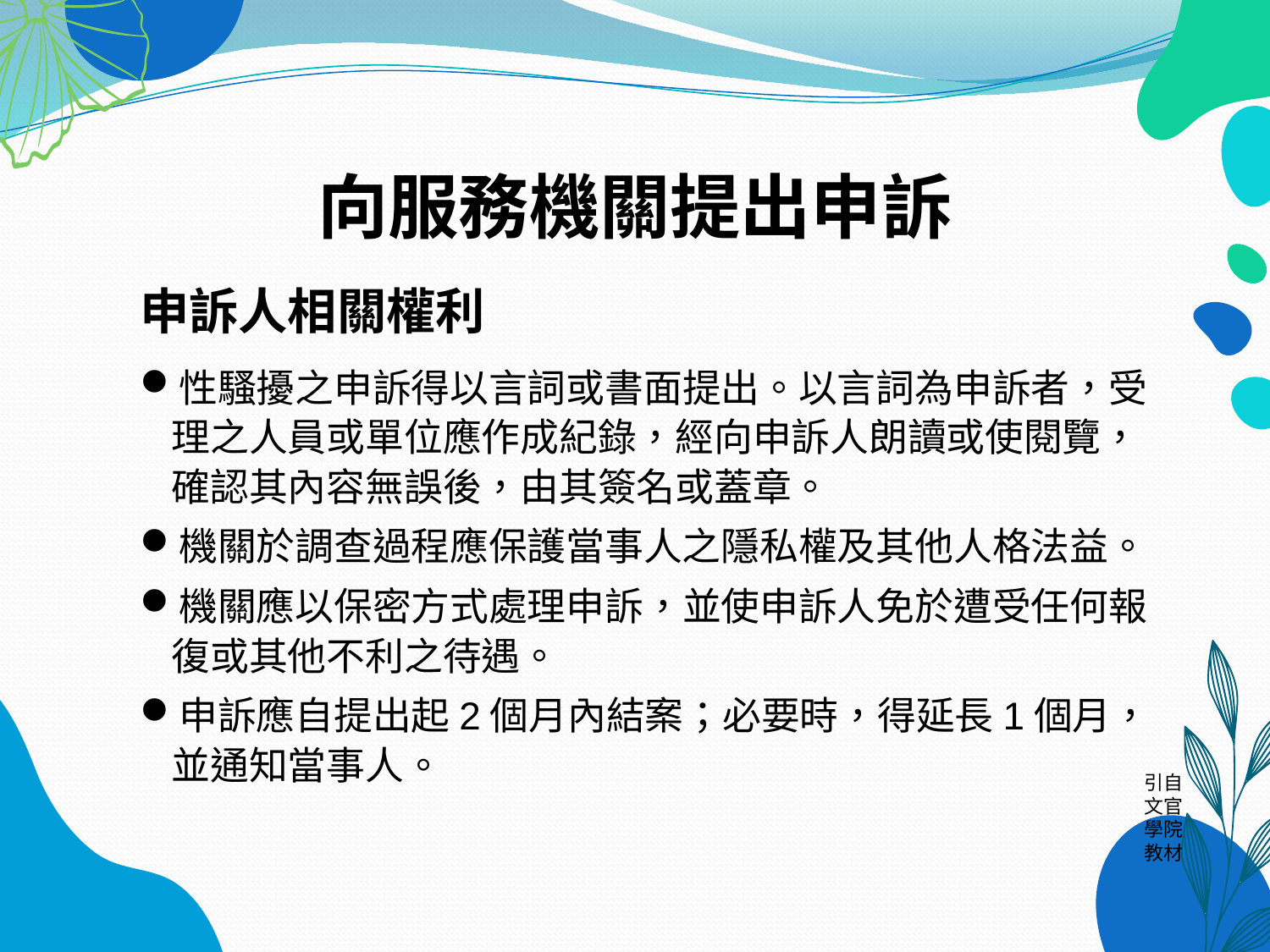

向服務機關提出申訴
申訴人相關權利
性騷擾之申訴得以言詞或書面提出。以言詞為申訴者，受理之人員或單位應作成紀錄，經向申訴人朗讀或使閱覽，確認其內容無誤後，由其簽名或蓋章。
機關於調查過程應保護當事人之隱私權及其他人格法益。
機關應以保密方式處理申訴，並使申訴人免於遭受任何報復或其他不利之待遇。
申訴應自提出起2個月內結案；必要時，得延長1個月，並通知當事人。

引自文官學院教材